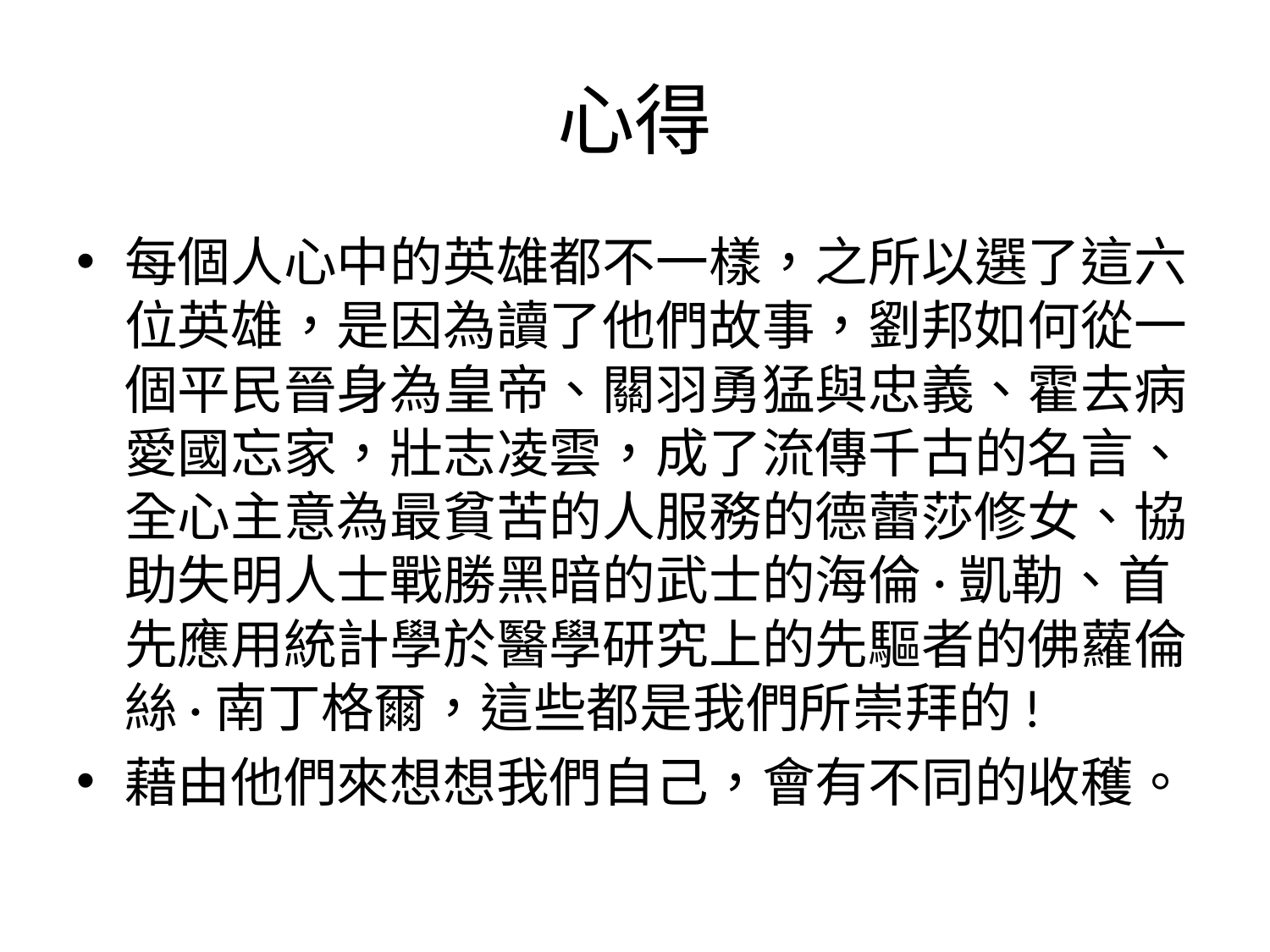

# 心得
每個人心中的英雄都不一樣，之所以選了這六位英雄，是因為讀了他們故事，劉邦如何從一個平民晉身為皇帝、關羽勇猛與忠義、霍去病愛國忘家，壯志凌雲，成了流傳千古的名言、全心主意為最貧苦的人服務的德蕾莎修女、協助失明人士戰勝黑暗的武士的海倫·凱勒、首先應用統計學於醫學研究上的先驅者的佛蘿倫絲·南丁格爾，這些都是我們所崇拜的!
藉由他們來想想我們自己，會有不同的收穫。